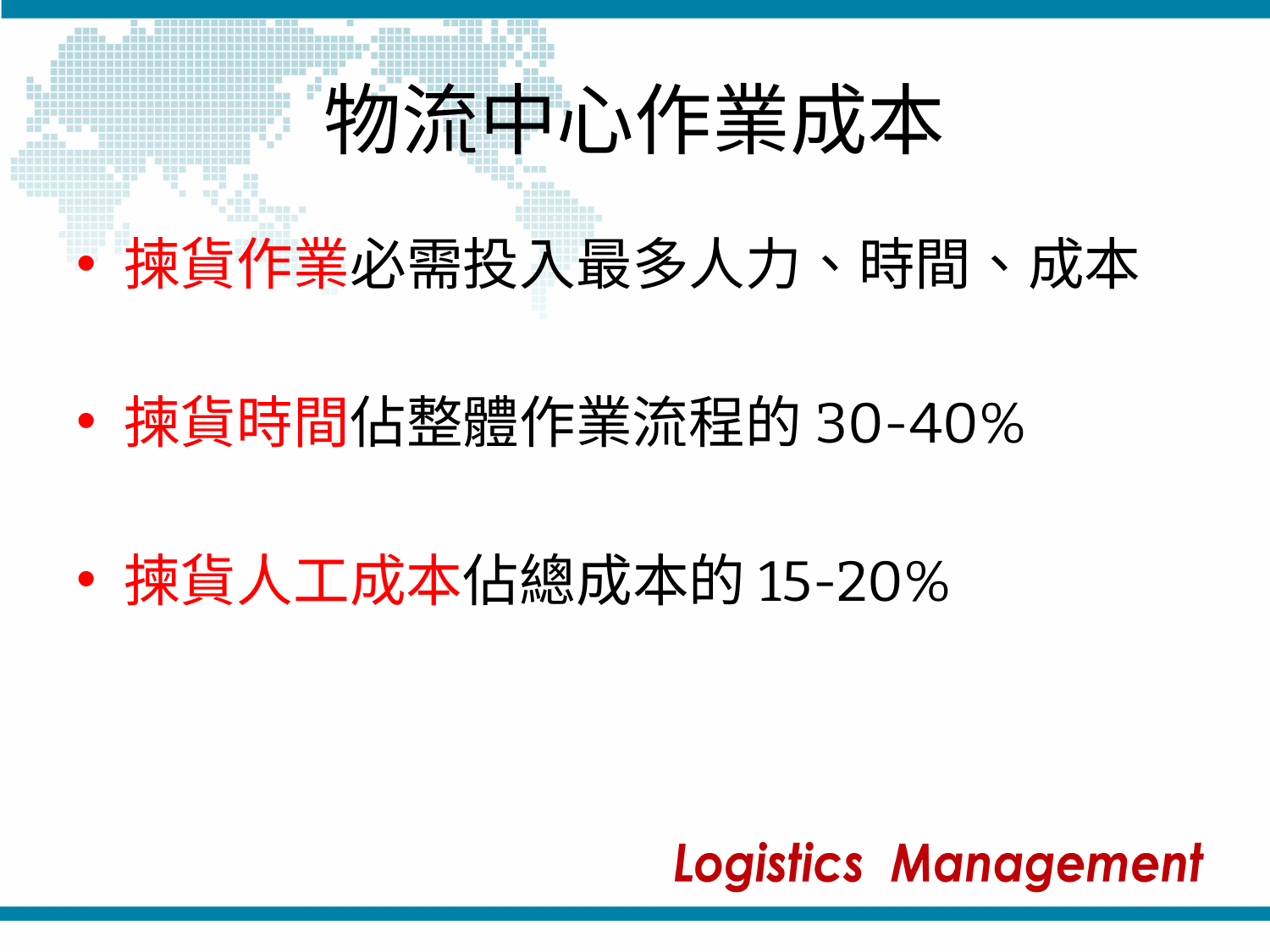

# 物流中心作業成本
揀貨作業必需投入最多人力、時間、成本

揀貨時間佔整體作業流程的30-40%

揀貨人工成本佔總成本的15-20%